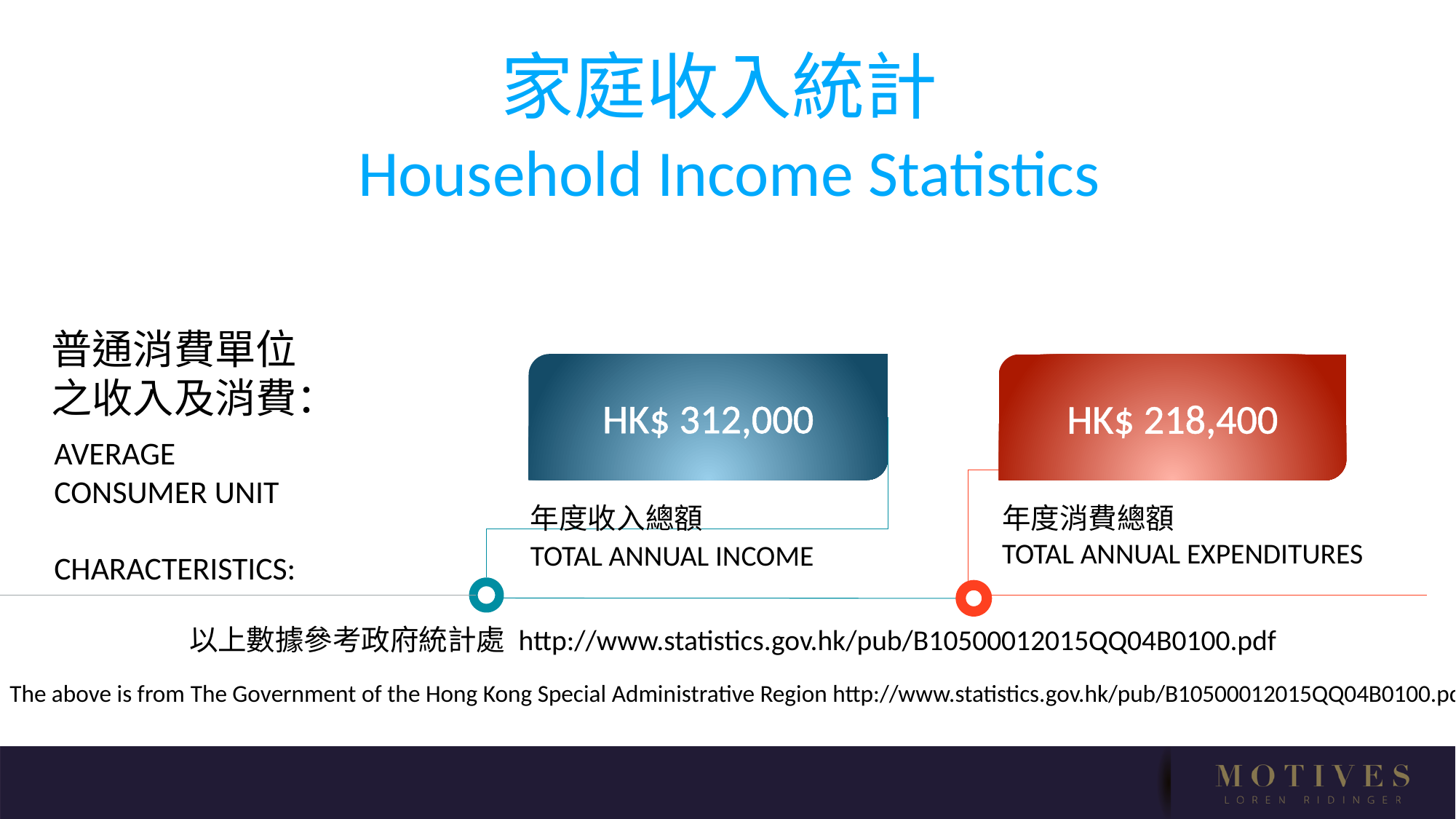

家庭收入統計
Household Income Statistics
普通消費單位
之收入及消費：
普通消費單位
之收入及消費：
HK$ 312,000

HK$ 218,400
Total annual Expenditures

AVERAGE
CONSUMER UNIT

CHARACTERISTICS:
AVERAGE
CONSUMER UNIT

CHARACTERISTICS:
年度消費總額
年度消費總額
年度收入總額
年度收入總額
Total annual Expenditures
TOTAL Annual Income

以上數據參考政府統計處 http://www.statistics.gov.hk/pub/B10500012015QQ04B0100.pdf
The above is from The Government of the Hong Kong Special Administrative Region http://www.statistics.gov.hk/pub/B10500012015QQ04B0100.pdf